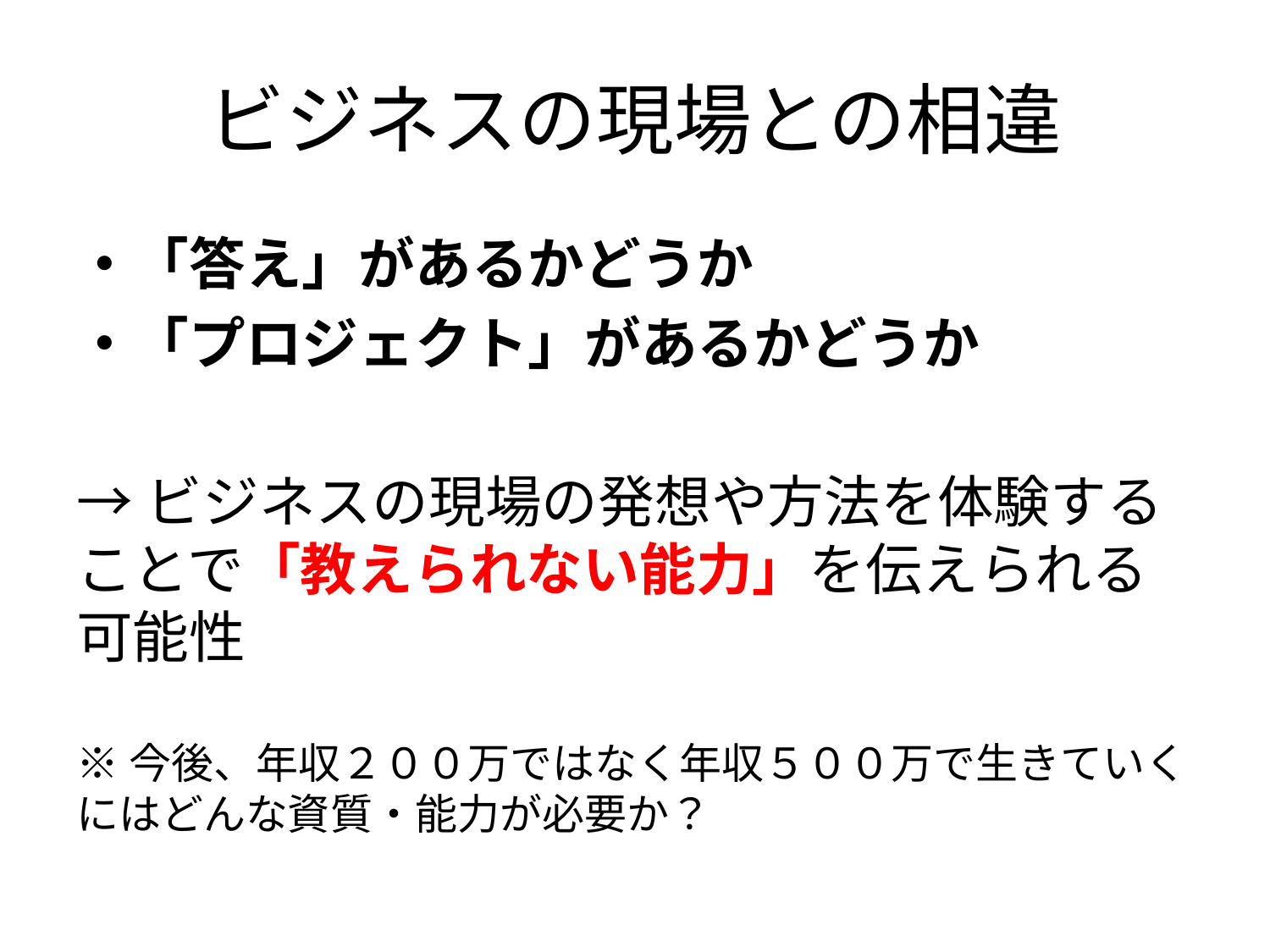

# ビジネスの現場との相違
・「答え」があるかどうか
・「プロジェクト」があるかどうか

→ビジネスの現場の発想や方法を体験することで「教えられない能力」を伝えられる可能性

※今後、年収２００万ではなく年収５００万で生きていくにはどんな資質・能力が必要か？